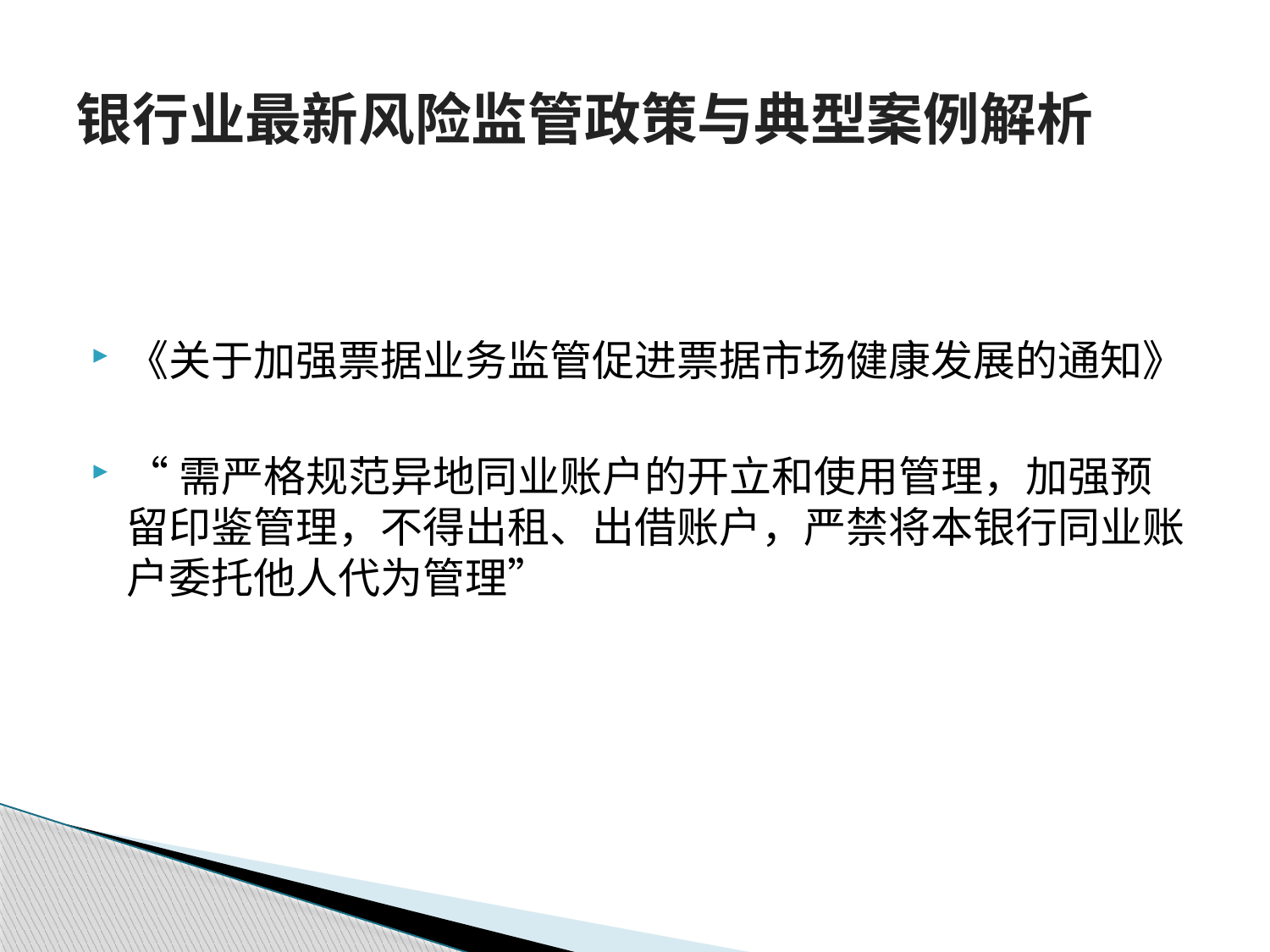

# 银行业最新风险监管政策与典型案例解析

《关于加强票据业务监管促进票据市场健康发展的通知》

“需严格规范异地同业账户的开立和使用管理，加强预留印鉴管理，不得出租、出借账户，严禁将本银行同业账户委托他人代为管理”